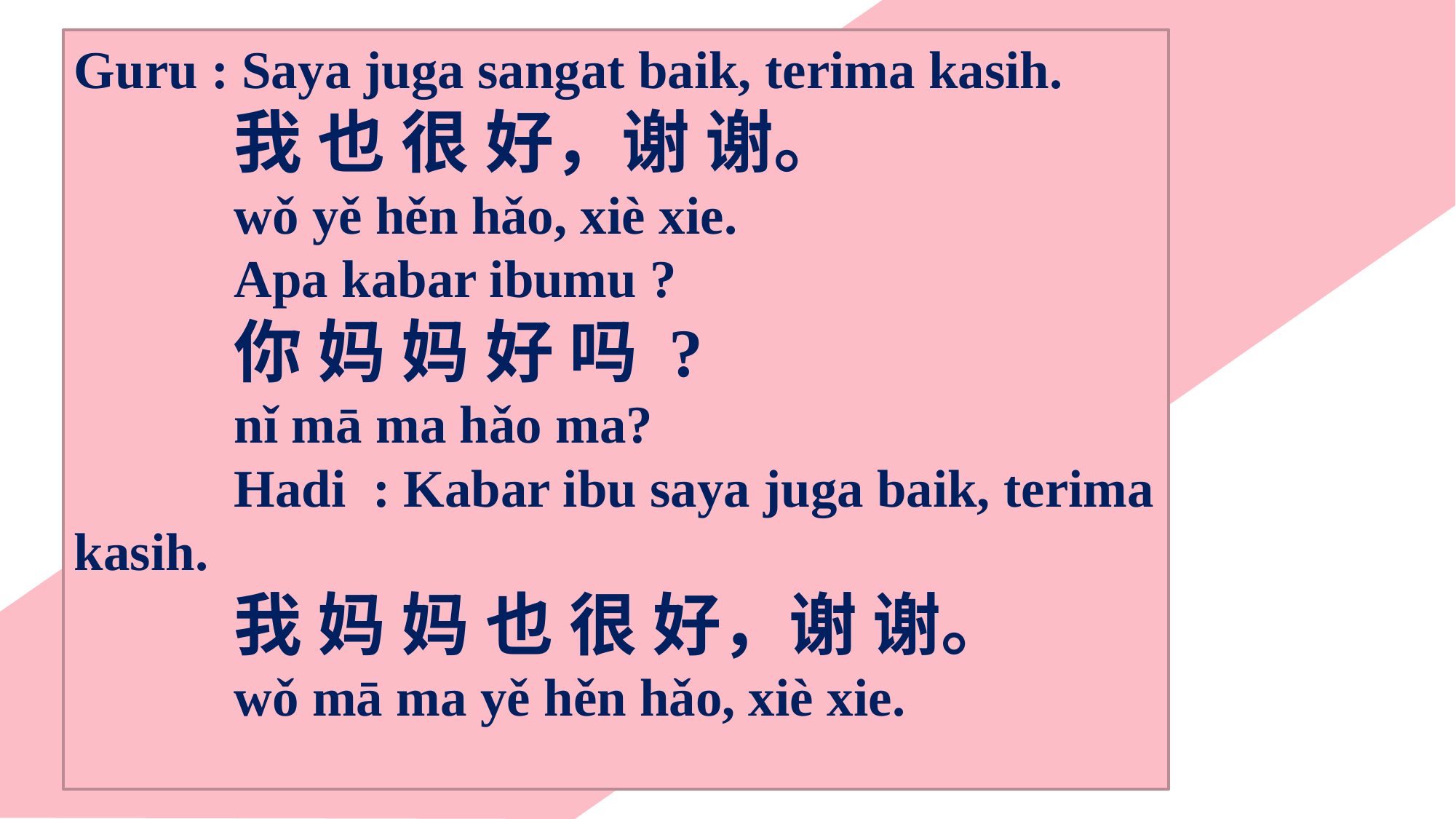

Guru : Saya juga sangat baik, terima kasih.
我 也 很 好，谢 谢。
wǒ yě hěn hǎo, xiè xie.
Apa kabar ibumu ?
你 妈 妈 好 吗 ?
nǐ mā ma hǎo ma?
Hadi  : Kabar ibu saya juga baik, terima kasih.
我 妈 妈 也 很 好，谢 谢。
wǒ mā ma yě hěn hǎo, xiè xie.